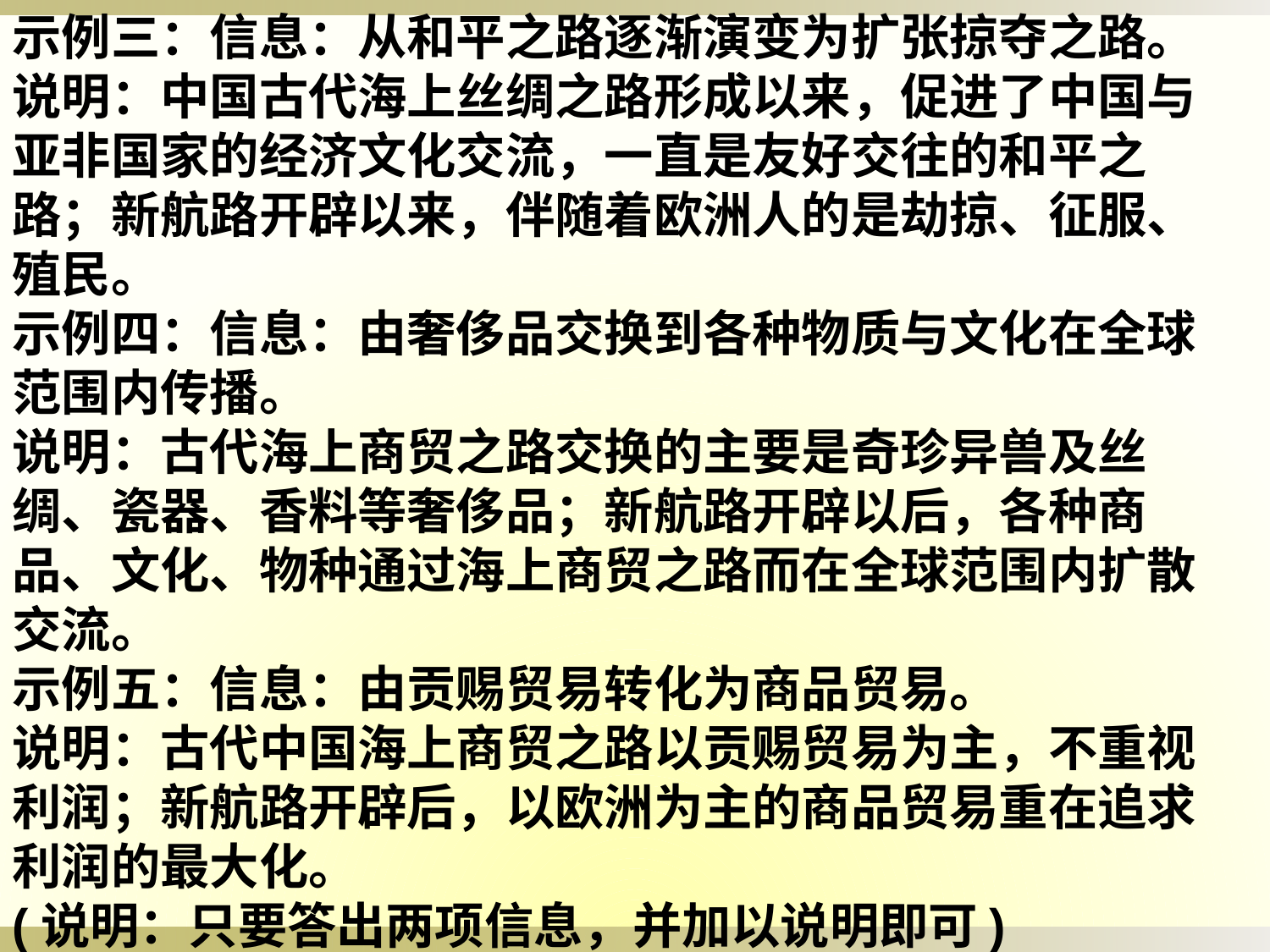

示例三：信息：从和平之路逐渐演变为扩张掠夺之路。
说明：中国古代海上丝绸之路形成以来，促进了中国与亚非国家的经济文化交流，一直是友好交往的和平之路；新航路开辟以来，伴随着欧洲人的是劫掠、征服、殖民。
示例四：信息：由奢侈品交换到各种物质与文化在全球范围内传播。
说明：古代海上商贸之路交换的主要是奇珍异兽及丝绸、瓷器、香料等奢侈品；新航路开辟以后，各种商品、文化、物种通过海上商贸之路而在全球范围内扩散交流。
示例五：信息：由贡赐贸易转化为商品贸易。
说明：古代中国海上商贸之路以贡赐贸易为主，不重视利润；新航路开辟后，以欧洲为主的商品贸易重在追求利润的最大化。
(说明：只要答出两项信息，并加以说明即可)